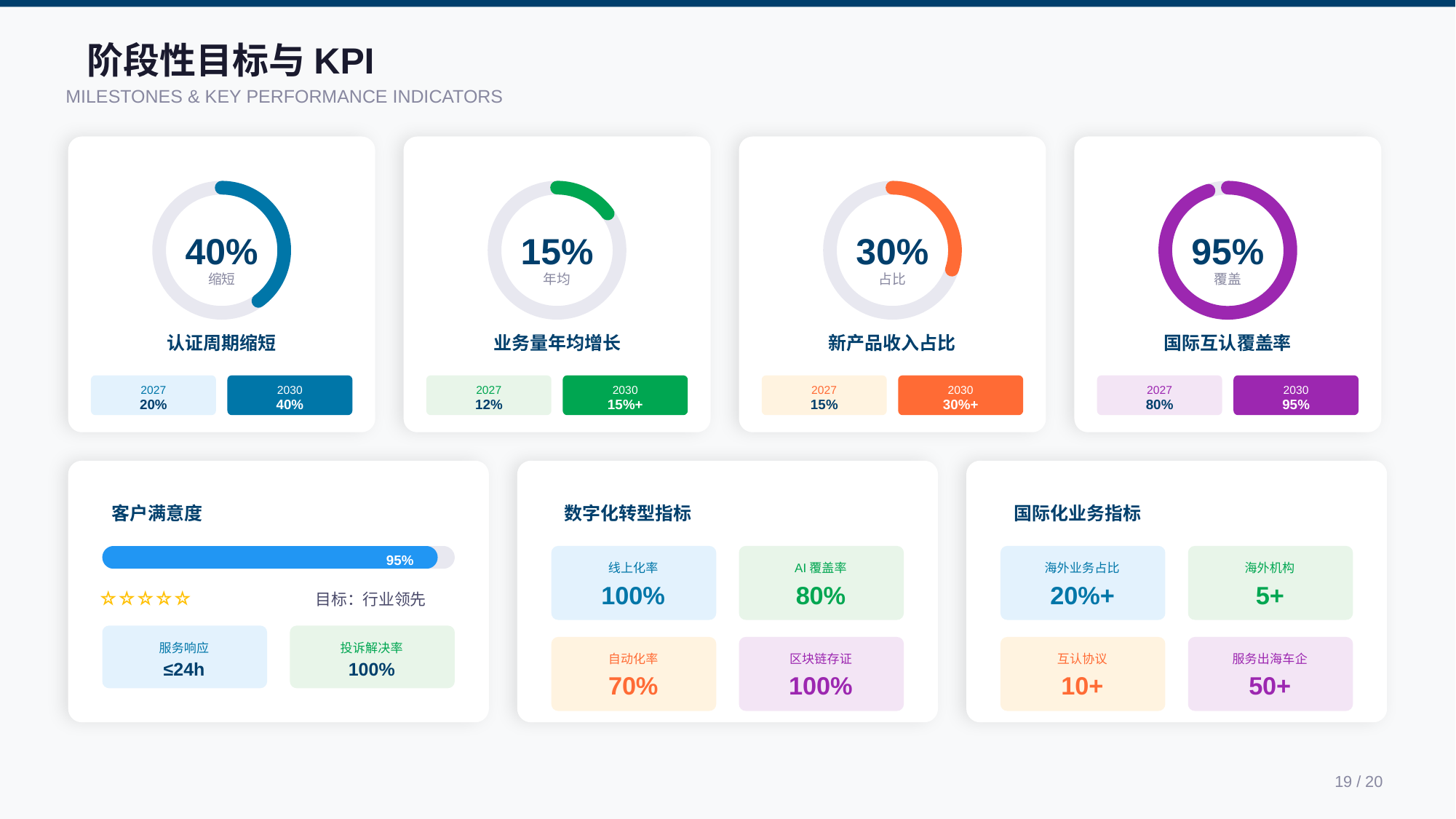

阶段性目标与KPI
MILESTONES & KEY PERFORMANCE INDICATORS

40%
缩短
认证周期缩短

2027
20%

2030
40%

15%
年均
业务量年均增长

2027
12%

2030
15%+

30%
占比
新产品收入占比

2027
15%

2030
30%+

95%
覆盖
国际互认覆盖率

2027
80%

2030
95%

客户满意度

95%
⭐⭐⭐⭐⭐
目标：行业领先

服务响应
≤24h

投诉解决率
100%

数字化转型指标

线上化率
100%

AI覆盖率
80%

自动化率
70%

区块链存证
100%

国际化业务指标

海外业务占比
20%+

海外机构
5+

互认协议
10+

服务出海车企
50+
19 / 20